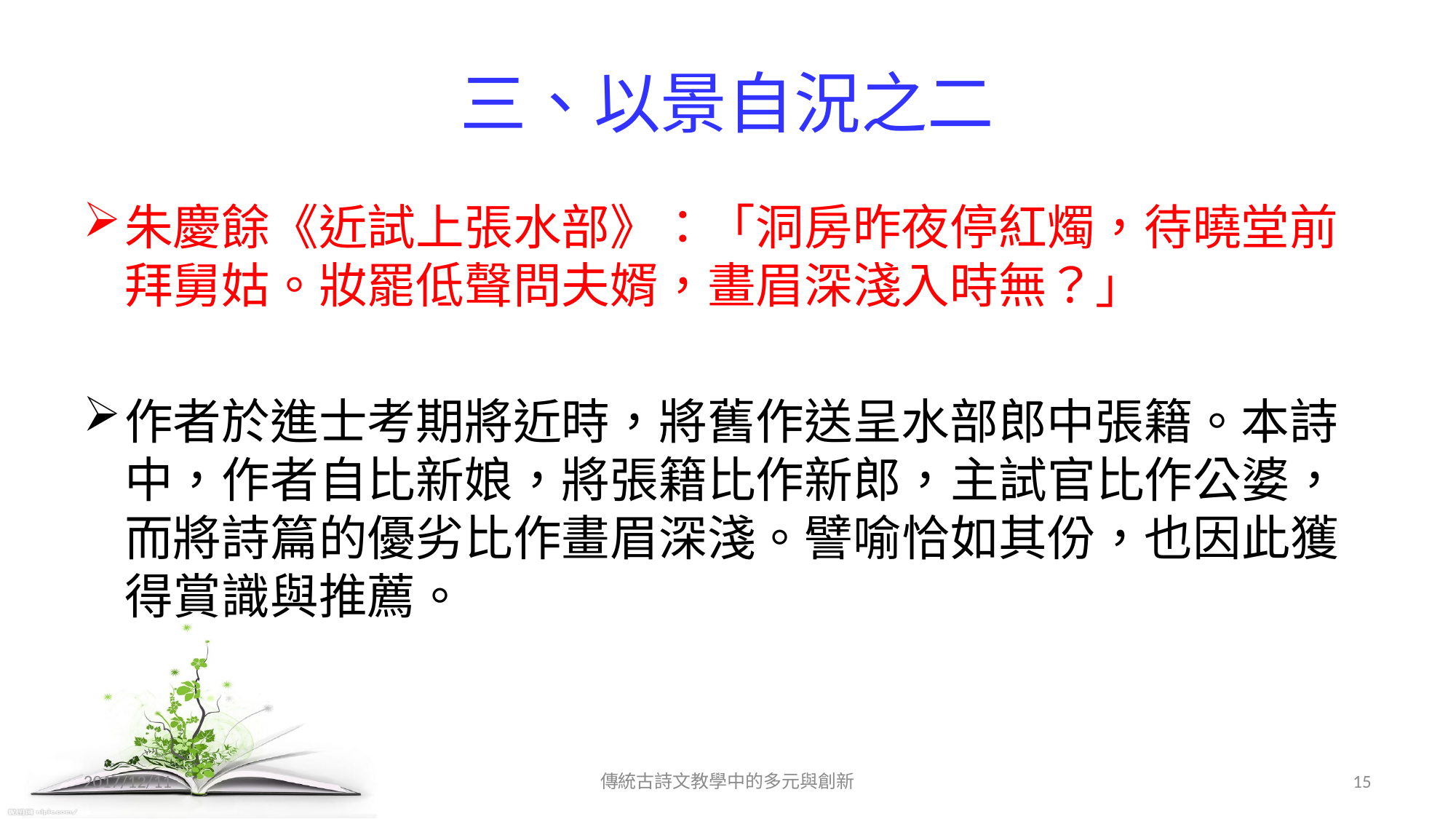

# 三、以景自況之二
朱慶餘《近試上張水部》：「洞房昨夜停紅燭，待曉堂前拜舅姑。妝罷低聲問夫婿，畫眉深淺入時無？」

作者於進士考期將近時，將舊作送呈水部郎中張籍。本詩中，作者自比新娘，將張籍比作新郎，主試官比作公婆，而將詩篇的優劣比作畫眉深淺。譬喻恰如其份，也因此獲得賞識與推薦。
2017/12/11
傳統古詩文教學中的多元與創新
15